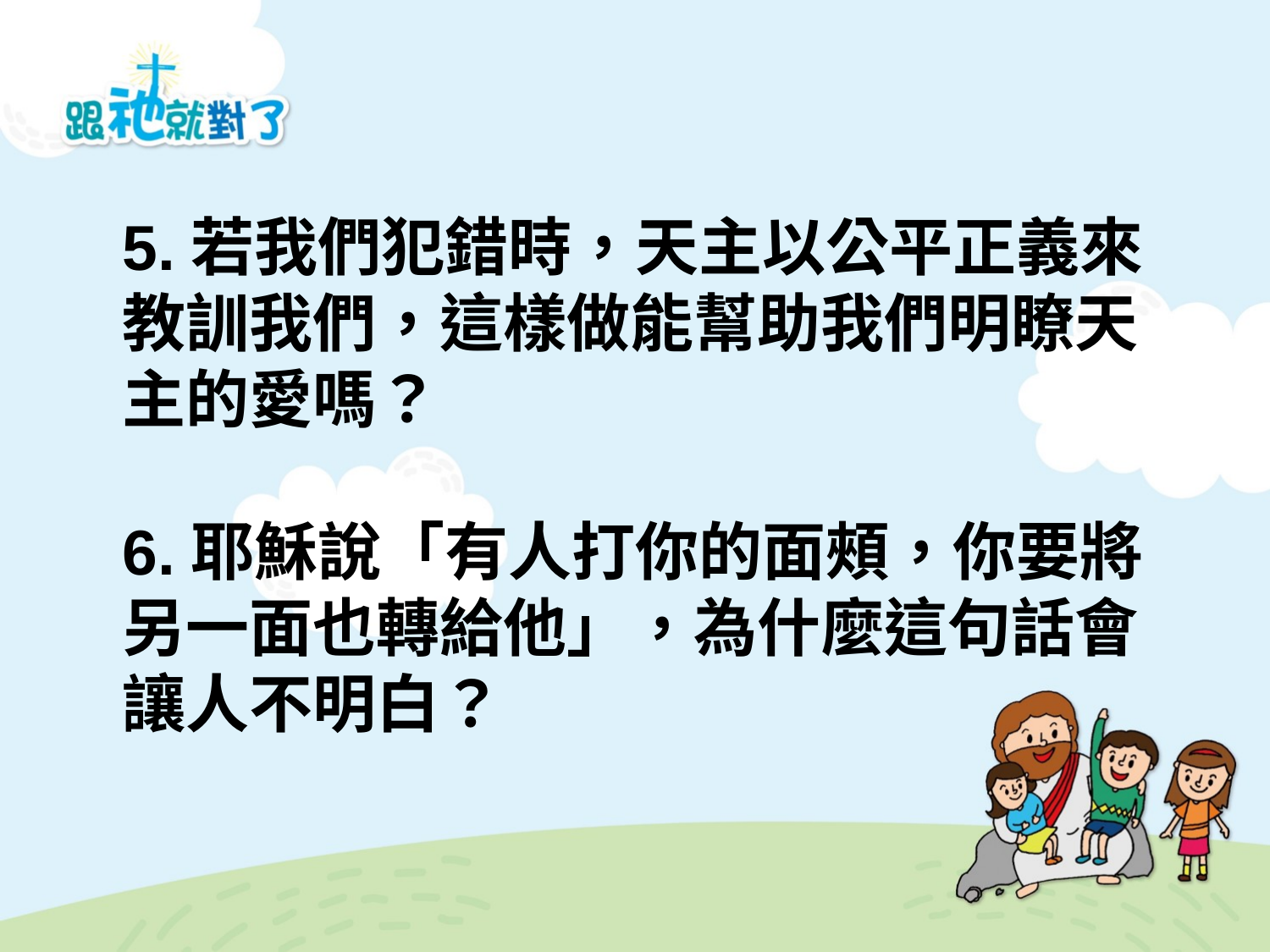

5.若我們犯錯時，天主以公平正義來教訓我們，這樣做能幫助我們明瞭天主的愛嗎？

6.耶穌說「有人打你的面頰，你要將另一面也轉給他」，為什麼這句話會讓人不明白？